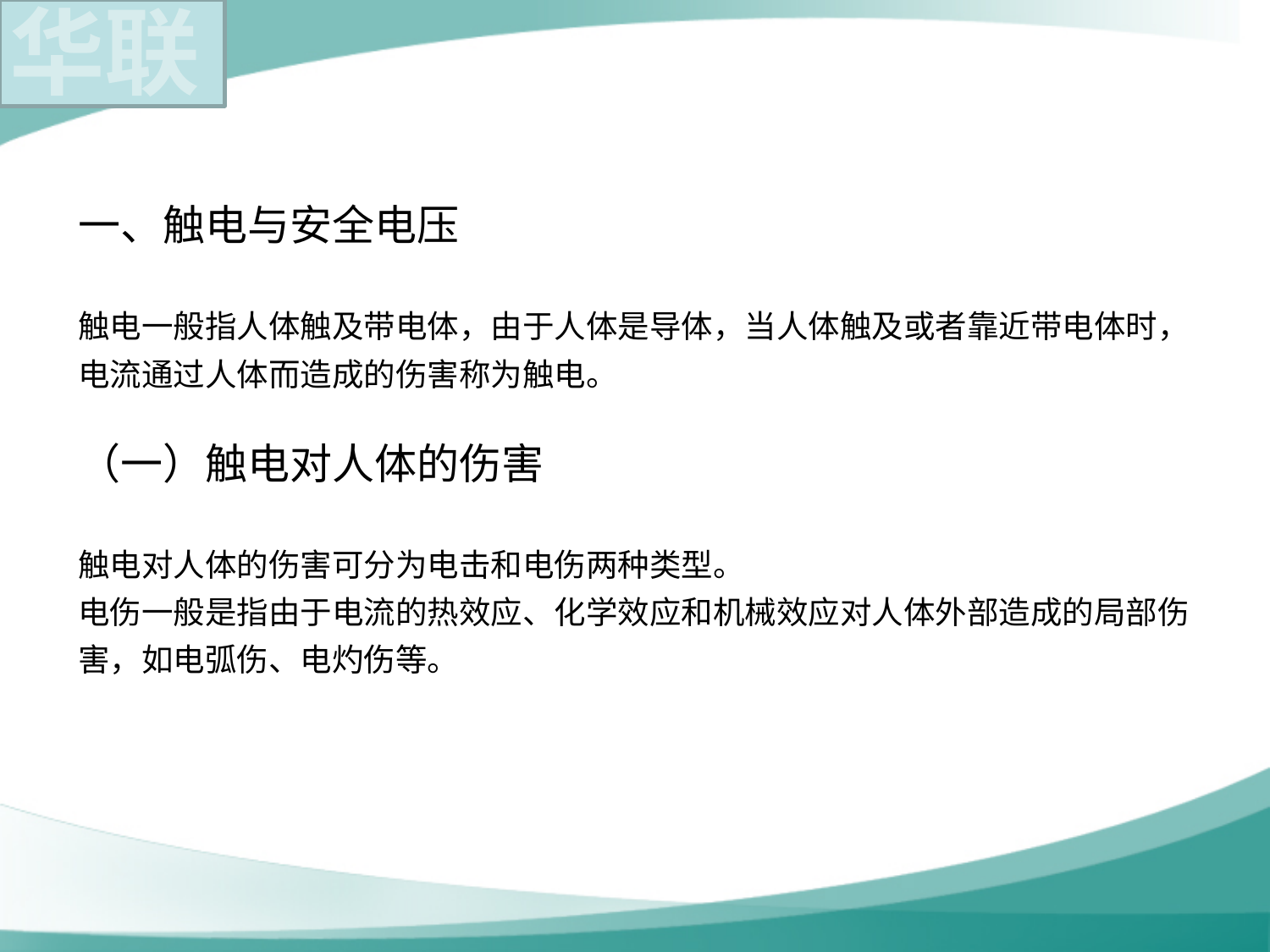

一、触电与安全电压
触电一般指人体触及带电体，由于人体是导体，当人体触及或者靠近带电体时，电流通过人体而造成的伤害称为触电。

（一）触电对人体的伤害

触电对人体的伤害可分为电击和电伤两种类型。
电伤一般是指由于电流的热效应、化学效应和机械效应对人体外部造成的局部伤害，如电弧伤、电灼伤等。